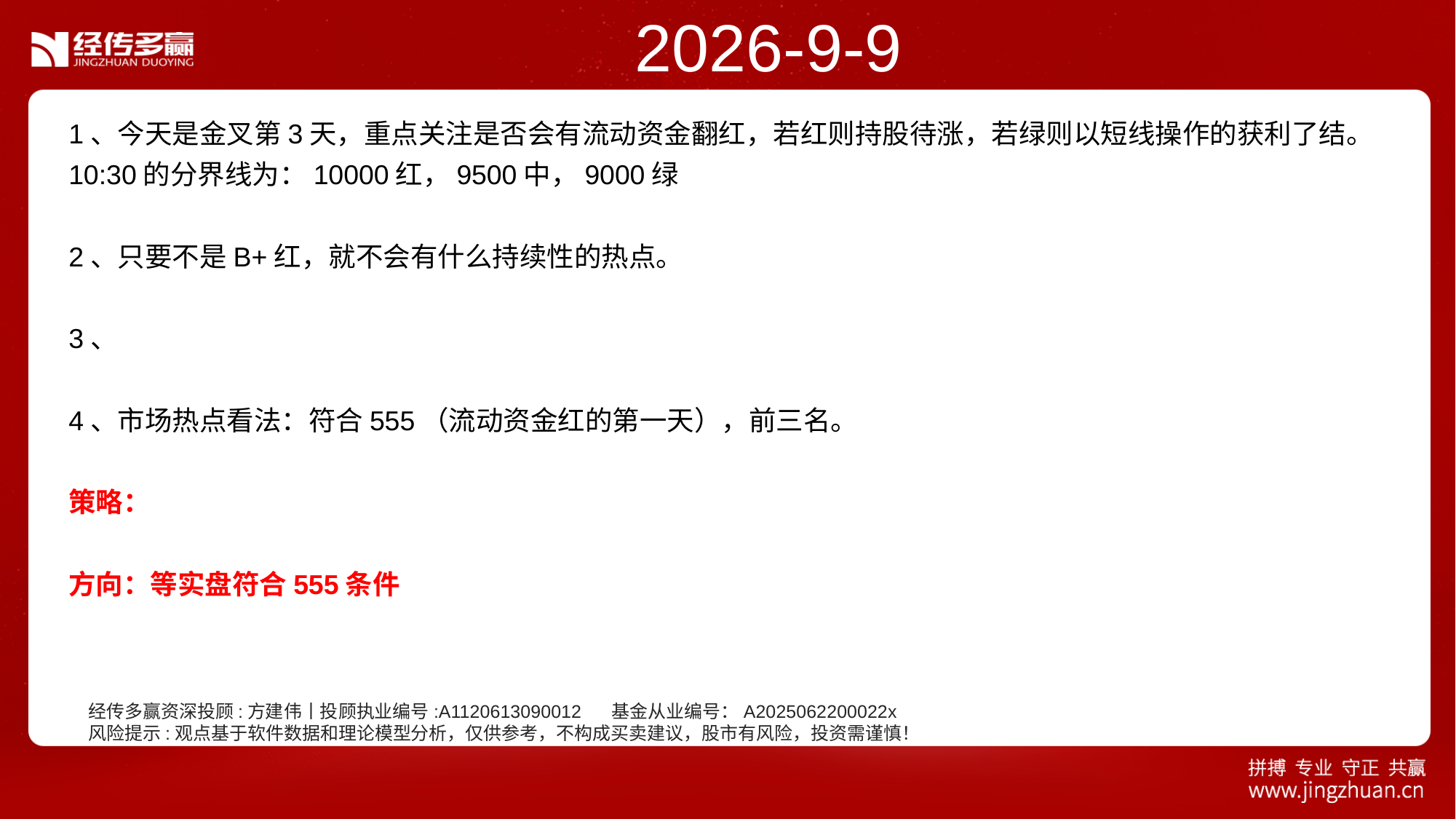

2026-9-9
1、今天是金叉第3天，重点关注是否会有流动资金翻红，若红则持股待涨，若绿则以短线操作的获利了结。
10:30的分界线为：10000红，9500中，9000绿

2、只要不是B+红，就不会有什么持续性的热点。

3、

4、市场热点看法：符合555（流动资金红的第一天），前三名。

策略：

方向：等实盘符合555条件